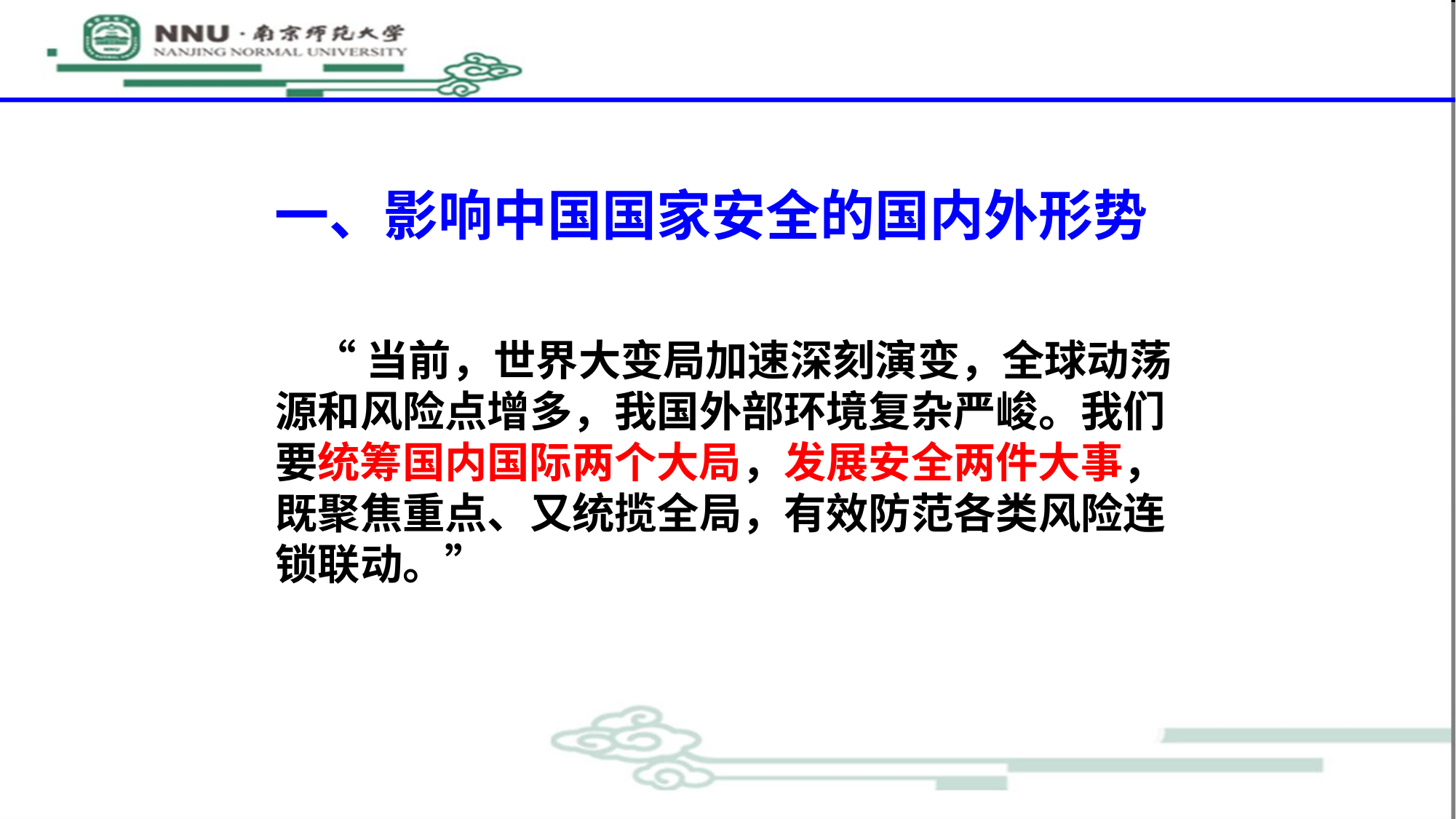

一、影响中国国家安全的国内外形势
    “当前，世界大变局加速深刻演变，全球动荡源和风险点增多，我国外部环境复杂严峻。我们要统筹国内国际两个大局，发展安全两件大事，既聚焦重点、又统揽全局，有效防范各类风险连锁联动。”